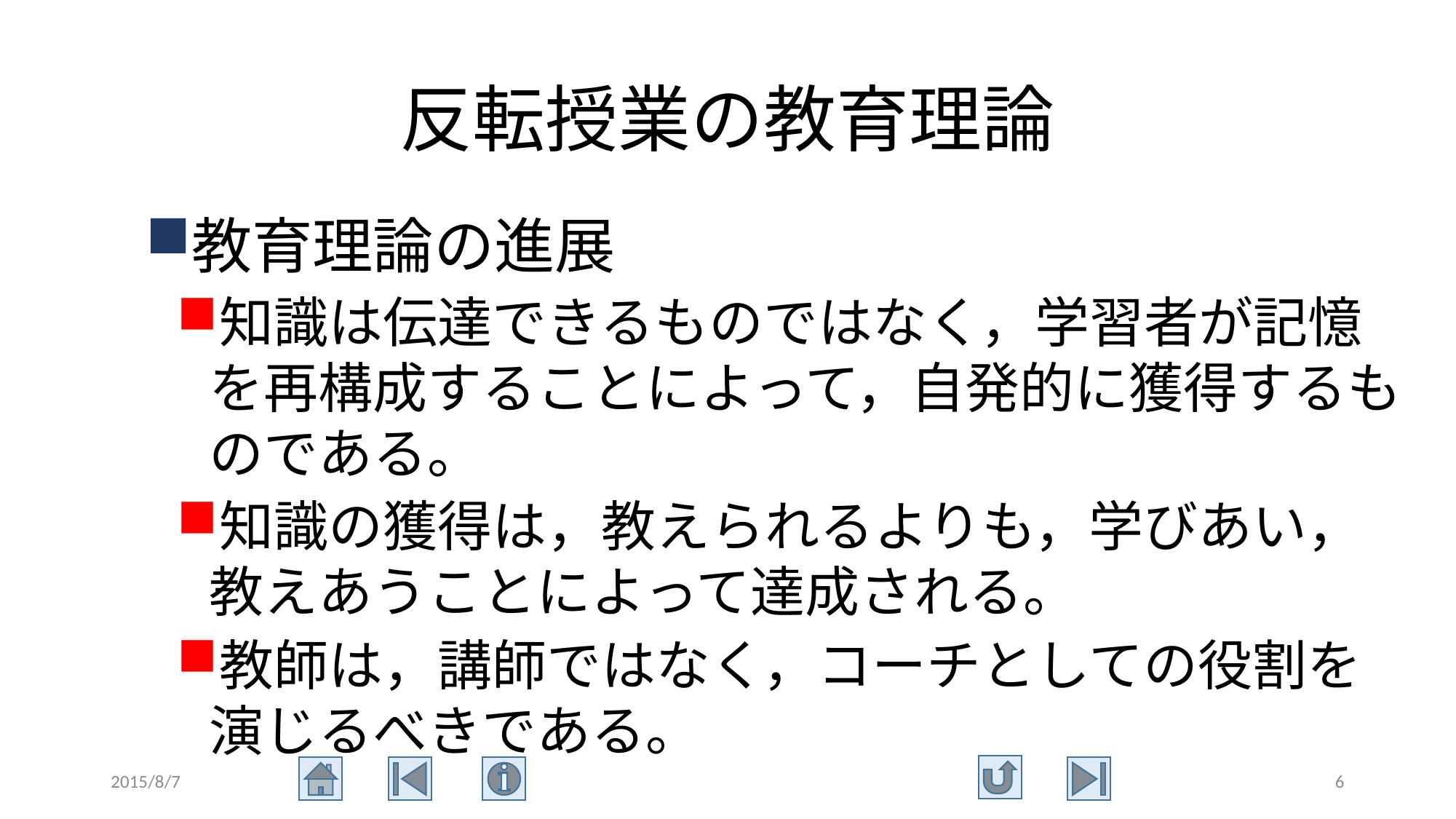

# 反転授業の教育理論
教育理論の進展
知識は伝達できるものではなく，学習者が記憶を再構成することによって，自発的に獲得するものである。
知識の獲得は，教えられるよりも，学びあい，教えあうことによって達成される。
教師は，講師ではなく，コーチとしての役割を演じるべきである。
2015/8/7
6